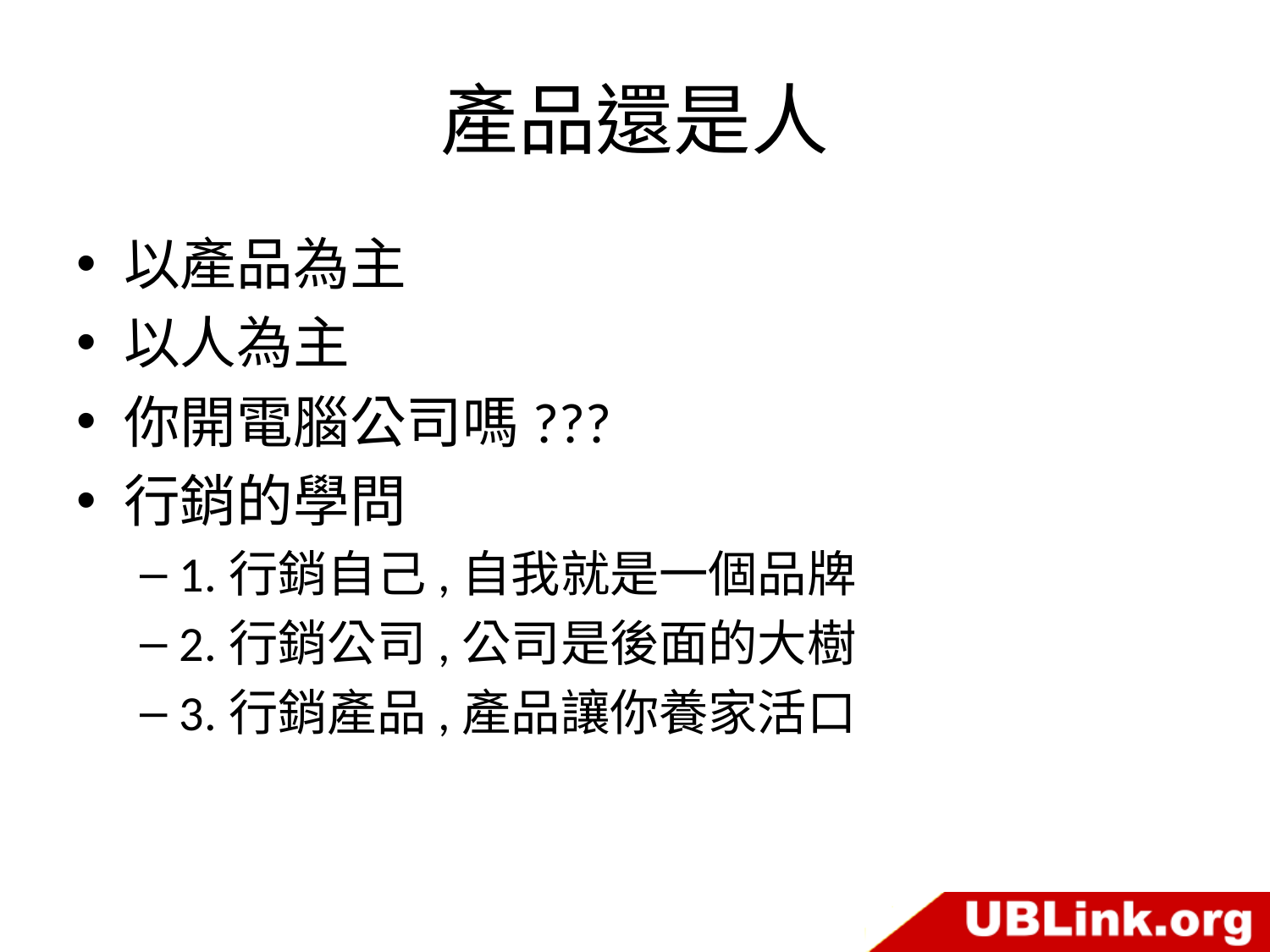

# 產品還是人
以產品為主
以人為主
你開電腦公司嗎???
行銷的學問
1.行銷自己,自我就是一個品牌
2.行銷公司,公司是後面的大樹
3.行銷產品,產品讓你養家活口